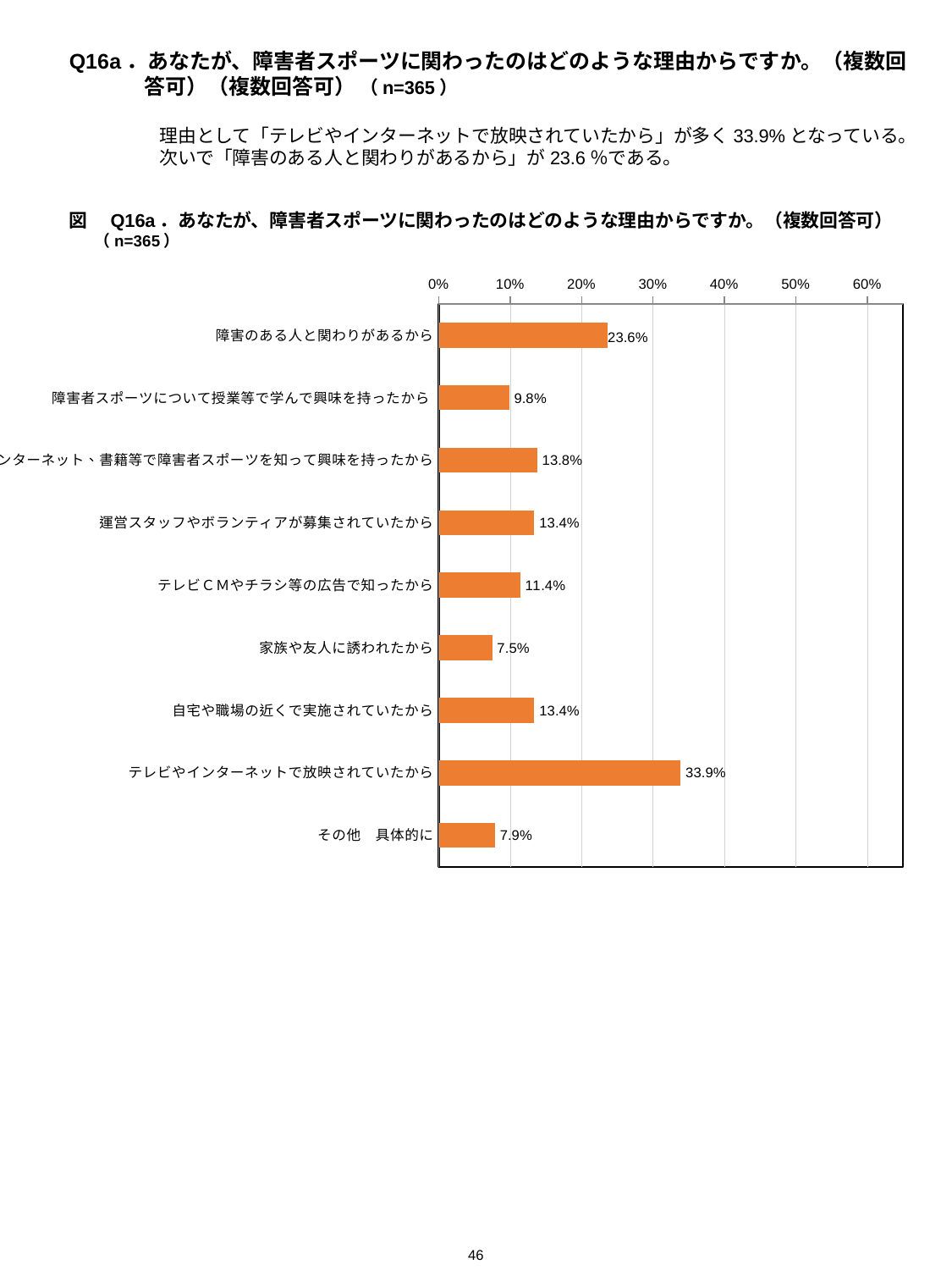

Q16a．あなたが、障害者スポーツに関わったのはどのような理由からですか。（複数回答可）（複数回答可） （n=365）
理由として「テレビやインターネットで放映されていたから」が多く33.9%となっている。
次いで「障害のある人と関わりがあるから」が23.6％である。
図　Q16a．あなたが、障害者スポーツに関わったのはどのような理由からですか。（複数回答可）（n=365）

### Chart

| Category |  |
|---|---|
| 障害のある人と関わりがあるから | 23.622047244094485 |
| 障害者スポーツについて授業等で学んで興味を持ったから  | 9.842519685039369 |
| テレビやインターネット、書籍等で障害者スポーツを知って興味を持ったから | 13.779527559055117 |
| 運営スタッフやボランティアが募集されていたから | 13.385826771653543 |
| テレビＣＭやチラシ等の広告で知ったから | 11.417322834645669 |
| 家族や友人に誘われたから | 7.480314960629922 |
| 自宅や職場の近くで実施されていたから | 13.385826771653543 |
| テレビやインターネットで放映されていたから | 33.85826771653543 |
| その他　具体的に | 7.874015748031496 |
46